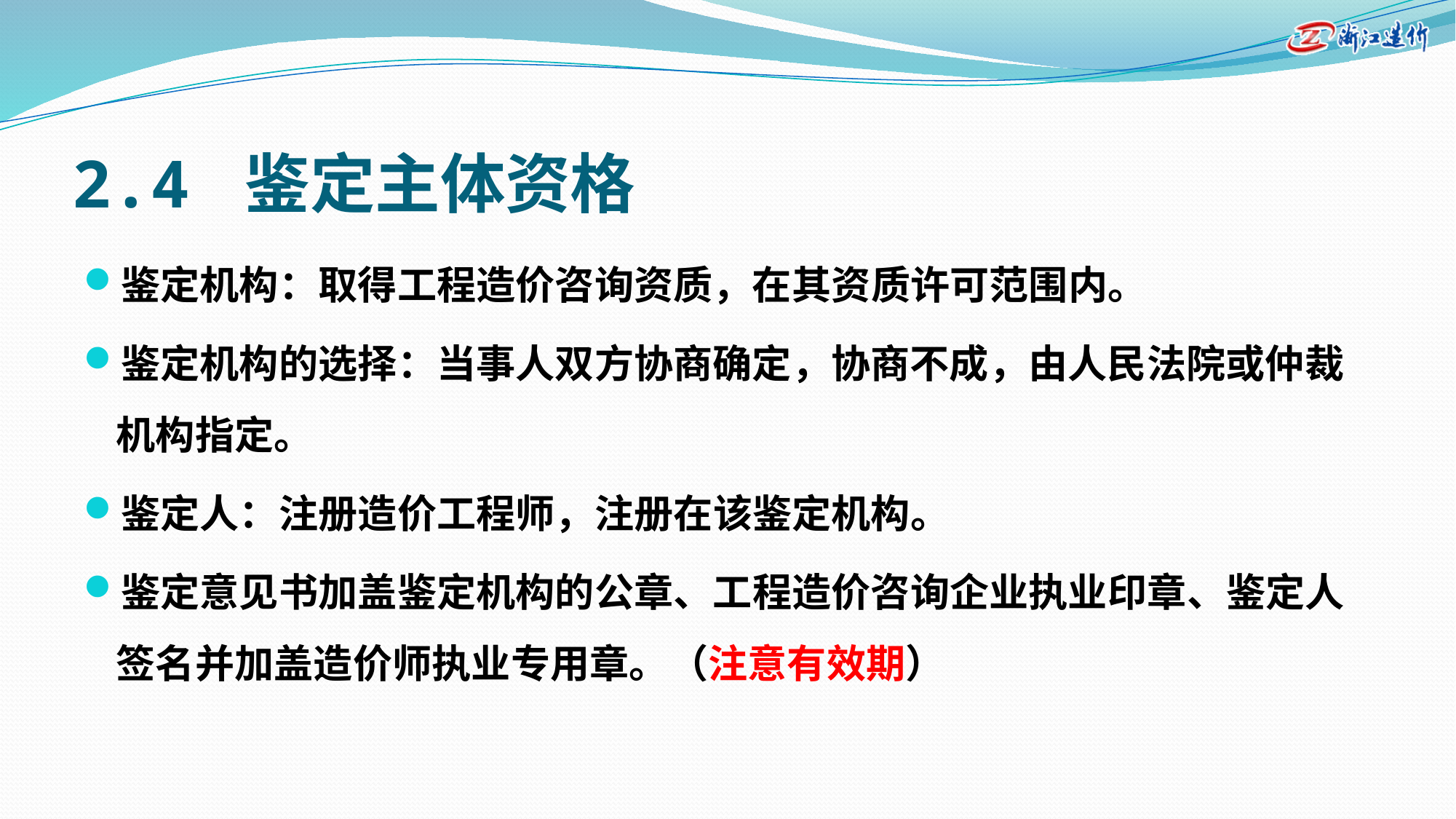

# 2.4 鉴定主体资格
鉴定机构：取得工程造价咨询资质，在其资质许可范围内。
鉴定机构的选择：当事人双方协商确定，协商不成，由人民法院或仲裁机构指定。
鉴定人：注册造价工程师，注册在该鉴定机构。
鉴定意见书加盖鉴定机构的公章、工程造价咨询企业执业印章、鉴定人签名并加盖造价师执业专用章。（注意有效期）